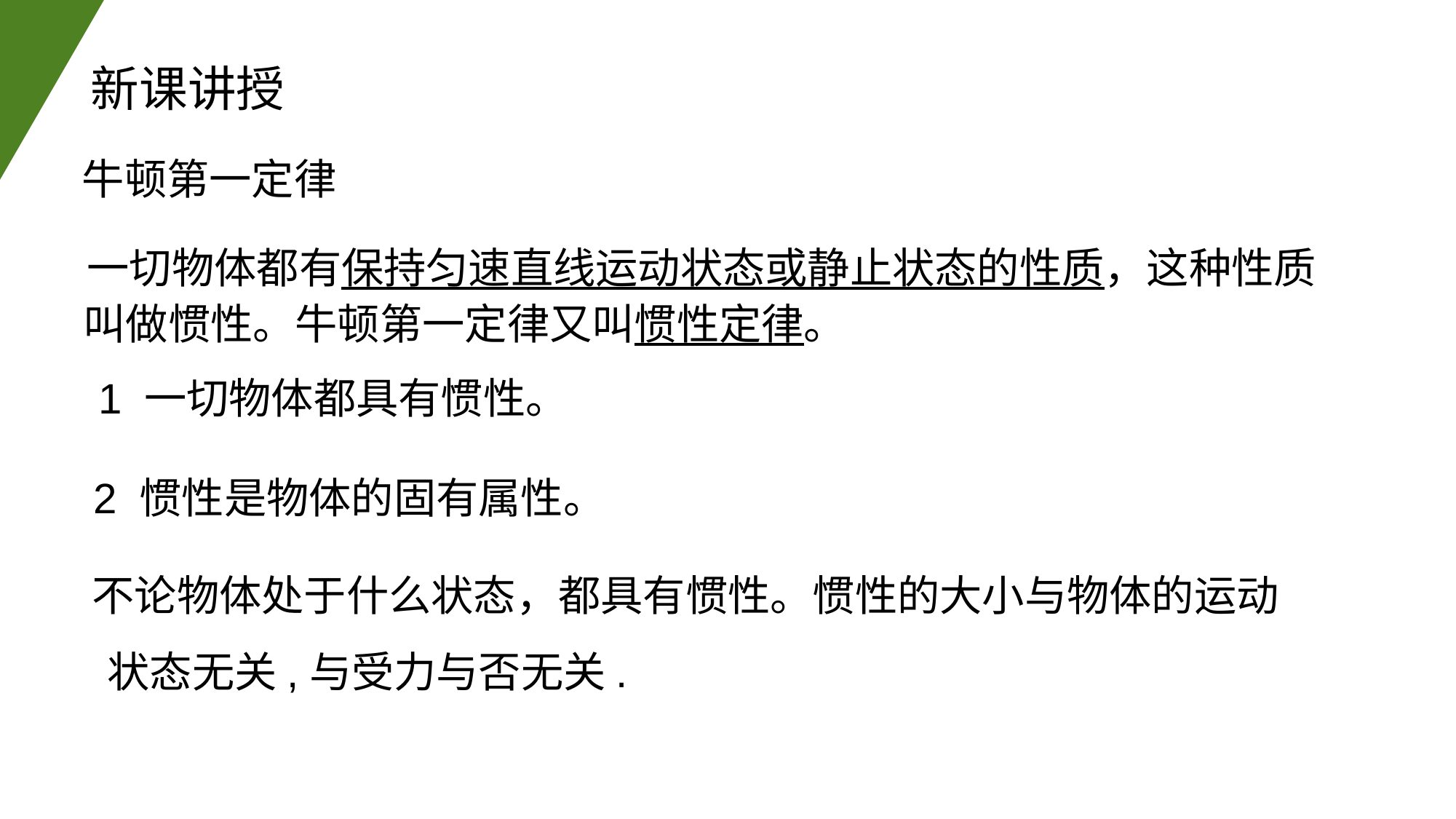

新课讲授
牛顿第一定律
       一切物体都有保持匀速直线运动状态或静止状态的性质，这种性质叫做惯性。牛顿第一定律又叫惯性定律。
1 一切物体都具有惯性。
     2 惯性是物体的固有属性。
     不论物体处于什么状态，都具有惯性。惯性的大小与物体的运动状态无关,与受力与否无关.